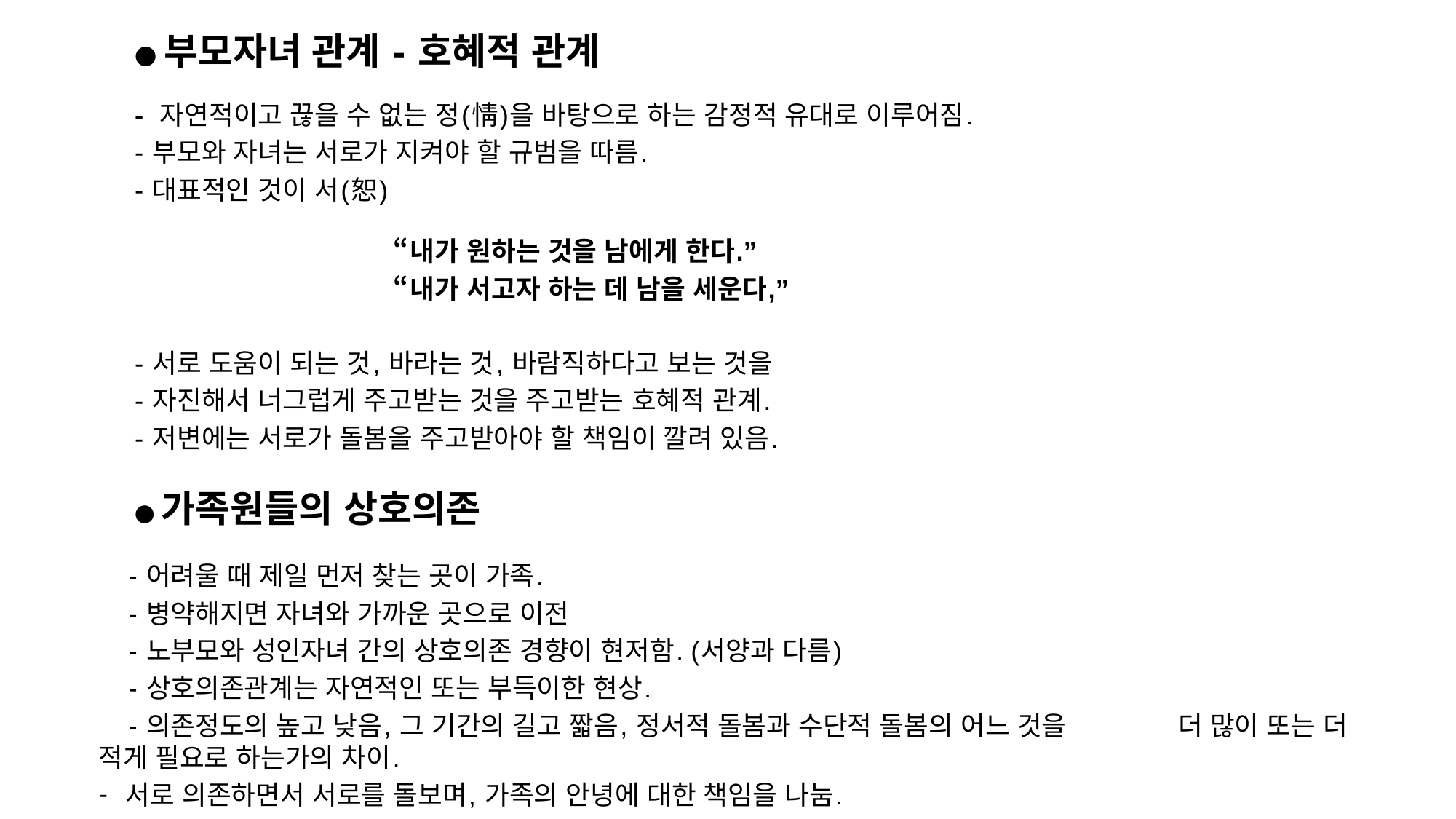

● 부모자녀 관계 - 호혜적 관계

-  자연적이고 끊을 수 없는 정(情)을 바탕으로 하는 감정적 유대로 이루어짐.
- 부모와 자녀는 서로가 지켜야 할 규범을 따름.
- 대표적인 것이 서(恕)

                                “내가 원하는 것을 남에게 한다.”
                                “내가 서고자 하는 데 남을 세운다,”

- 서로 도움이 되는 것, 바라는 것, 바람직하다고 보는 것을
- 자진해서 너그럽게 주고받는 것을 주고받는 호혜적 관계.
- 저변에는 서로가 돌봄을 주고받아야 할 책임이 깔려 있음.

● 가족원들의 상호의존

    - 어려울 때 제일 먼저 찾는 곳이 가족.
    - 병약해지면 자녀와 가까운 곳으로 이전
    - 노부모와 성인자녀 간의 상호의존 경향이 현저함. (서양과 다름)
    - 상호의존관계는 자연적인 또는 부득이한 현상.
    - 의존정도의 높고 낮음, 그 기간의 길고 짧음, 정서적 돌봄과 수단적 돌봄의 어느 것을               더 많이 또는 더 적게 필요로 하는가의 차이.
 서로 의존하면서 서로를 돌보며, 가족의 안녕에 대한 책임을 나눔.